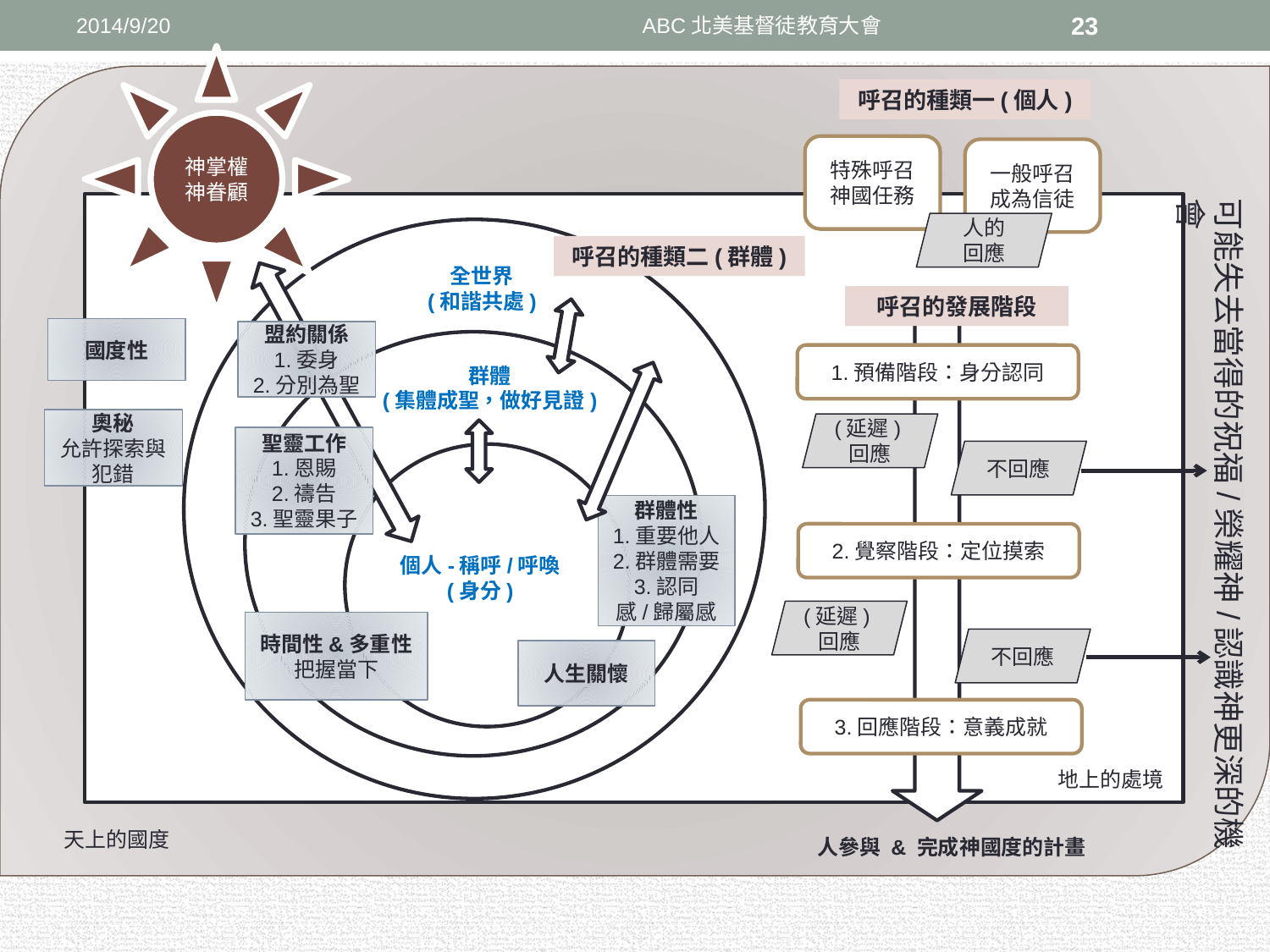

2014/9/20
ABC北美基督徒教育大會
23
神掌權神眷顧

呼召的種類一(個人)
特殊呼召
神國任務
一般呼召
成為信徒

人的
回應

呼召的種類二(群體)

全世界
(和諧共處)
呼召的發展階段

1.預備階段：身分認同
2.覺察階段：定位摸索
3.回應階段：意義成就

國度性
盟約關係
1.委身
2.分別為聖

群體
(集體成聖，做好見證)
奧秘
允許探索與犯錯
(延遲)回應

聖靈工作
1.恩賜
2.禱告
3.聖靈果子
不回應

群體性
1.重要他人
2.群體需要
3.認同感/歸屬感
個人-稱呼/呼喚
(身分)
(延遲)回應
時間性&多重性
把握當下
不回應
人生關懷
地上的處境
天上的國度
人參與 & 完成神國度的計畫
可能失去當得的祝福/榮耀神/認識神更深的機會